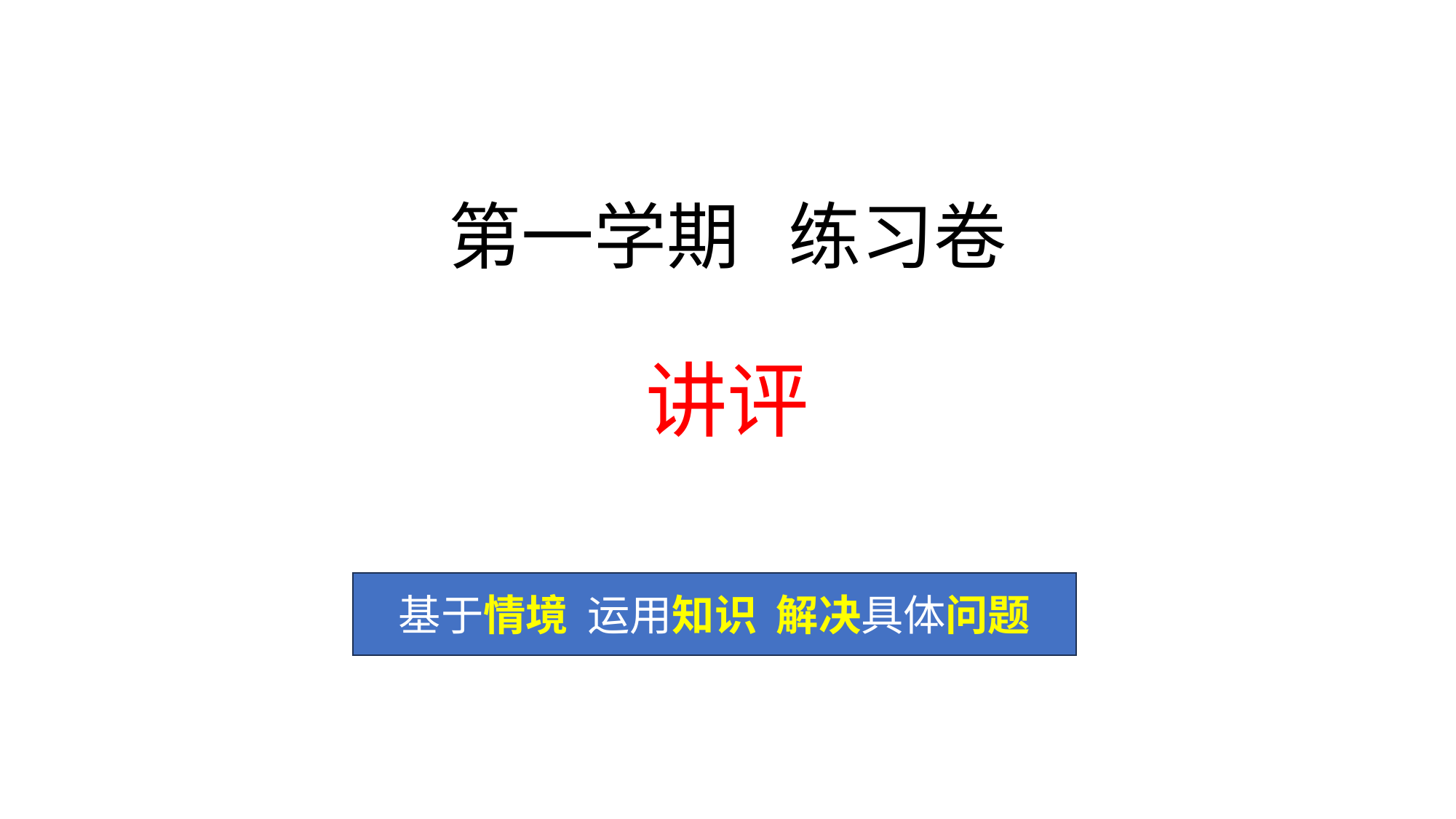

# 第一学期   练习卷
讲评
基于情境  运用知识  解决具体问题